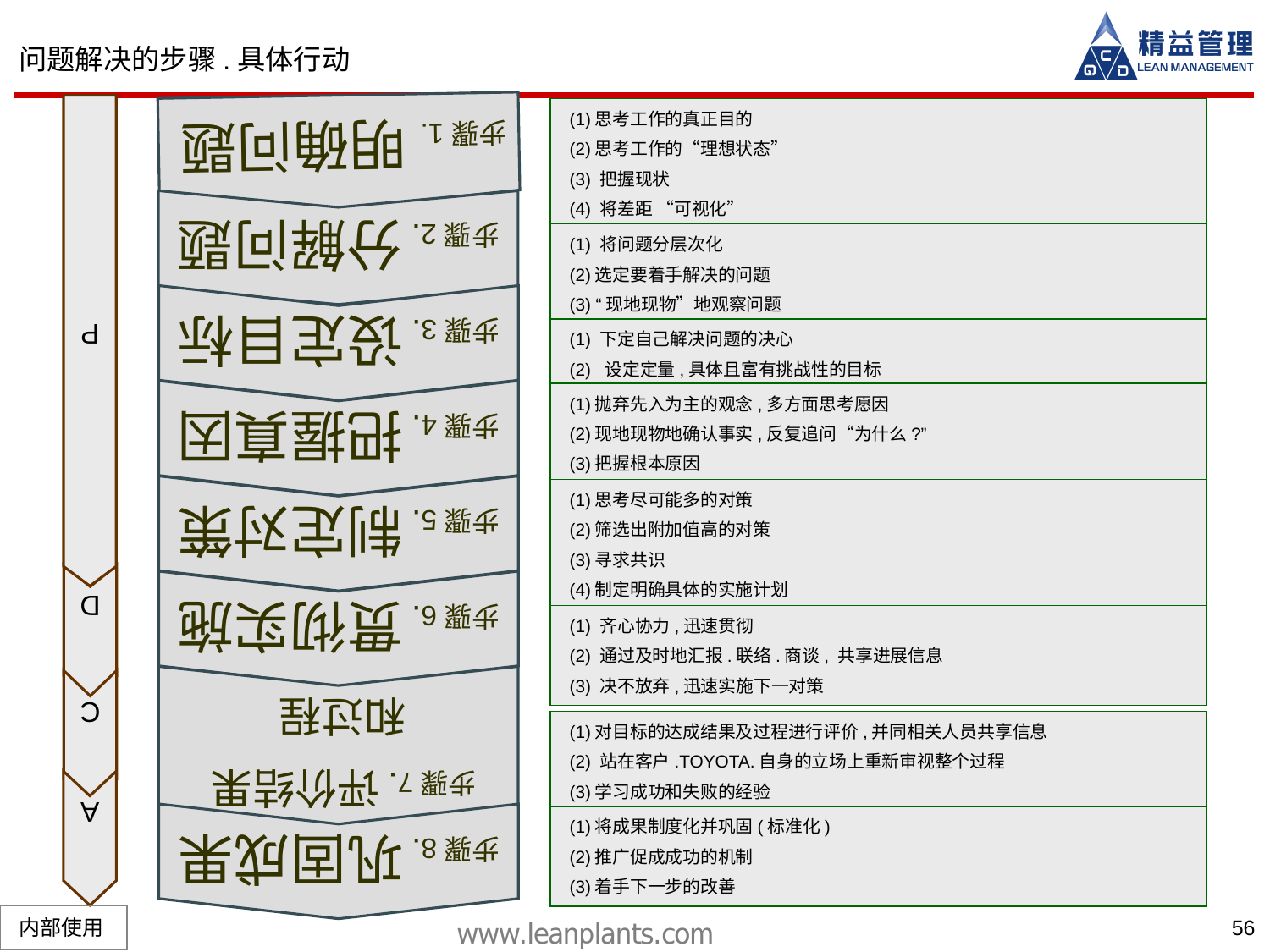

步骤1. 明确问题
问题解决的步骤.具体行动
步骤2.分解问题
(1)思考工作的真正目的
(2)思考工作的“理想状态”
(3) 把握现状
(4) 将差距 “可视化”
步骤3.设定目标
(1) 将问题分层次化
(2)选定要着手解决的问题
(3) “现地现物”地观察问题
步骤4.把握真因

P

(1) 下定自己解决问题的决心
(2)  设定定量,具体且富有挑战性的目标
步骤5.制定对策
(1)抛弃先入为主的观念,多方面思考愿因
(2)现地现物地确认事实,反复追问“为什么?”
(3)把握根本原因
步骤6.贯彻实施
(1)思考尽可能多的对策
(2)筛选出附加值高的对策
(3)寻求共识
(4)制定明确具体的实施计划
    步骤7.评价结果
            和过程
(1) 齐心协力,迅速贯彻
(2) 通过及时地汇报.联络.商谈, 共享进展信息
(3) 决不放弃,迅速实施下一对策

D
步骤8.巩固成果
(1)对目标的达成结果及过程进行评价,并同相关人员共享信息
(2) 站在客户.TOYOTA.自身的立场上重新审视整个过程
(3)学习成功和失败的经验

C
(1)将成果制度化并巩固(标准化)
(2)推广促成成功的机制
(3)着手下一步的改善

A
内部使用